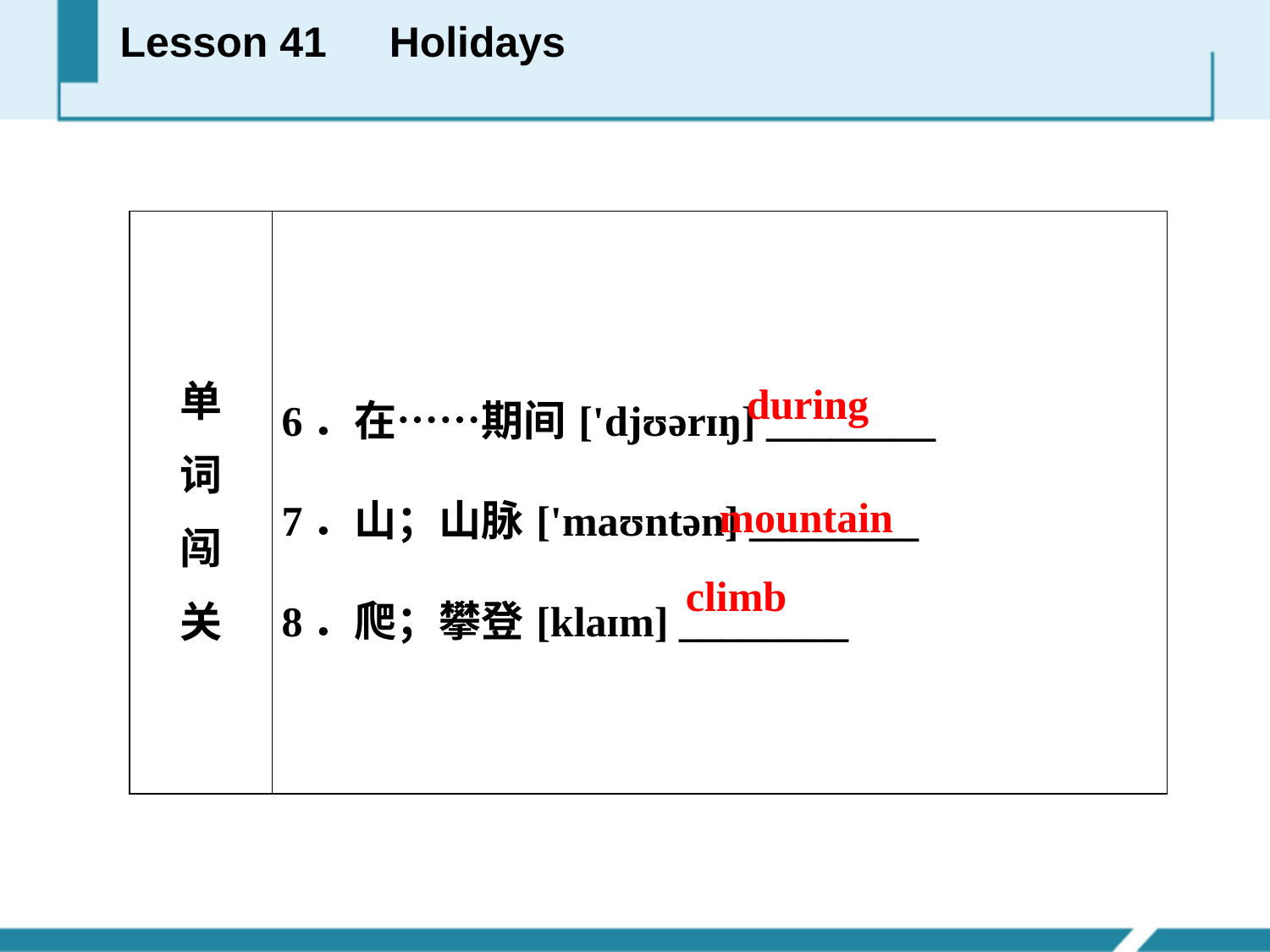

Lesson 41　Holidays
| 单 词 闯 关 | 6．在……期间['djʊərɪŋ] \_\_\_\_\_\_\_\_ 7．山；山脉['maʊntən] \_\_\_\_\_\_\_\_ 8．爬；攀登[klaɪm] \_\_\_\_\_\_\_\_ |
| --- | --- |
during

mountain
climb